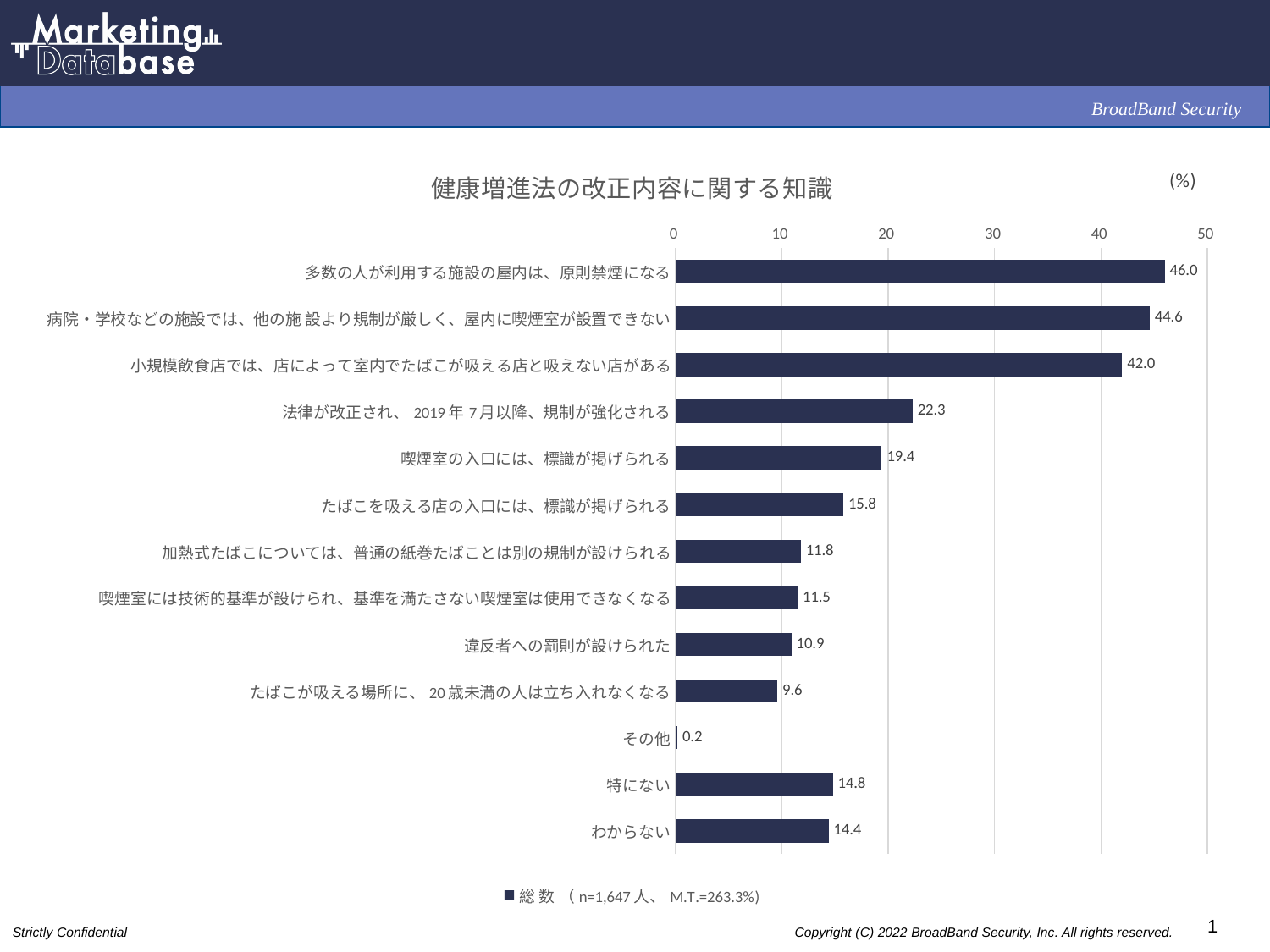

### Chart: 健康増進法の改正内容に関する知識

| Category | 総 数 （n=1,647人、M.T.=263.3%) |
|---|---|
| 多数の人が利用する施設の屋内は、原則禁煙になる | 46.0 |
| 病院・学校などの施設では、他の施 設より規制が厳しく、屋内に喫煙室が設置できない | 44.6 |
| 小規模飲食店では、店によって室内でたばこが吸える店と吸えない店がある | 42.0 |
| 法律が改正され、2019年7月以降、規制が強化される | 22.3 |
| 喫煙室の入口には、標識が掲げられる | 19.4 |
| たばこを吸える店の入口には、標識が掲げられる | 15.8 |
| 加熱式たばこについては、普通の紙巻たばことは別の規制が設けられる | 11.8 |
| 喫煙室には技術的基準が設けられ、基準を満たさない喫煙室は使用できなくなる | 11.5 |
| 違反者への罰則が設けられた | 10.9 |
| たばこが吸える場所に、20歳未満の人は立ち入れなくなる | 9.6 |
| その他 | 0.2 |
| 特にない | 14.8 |
| わからない | 14.4 |